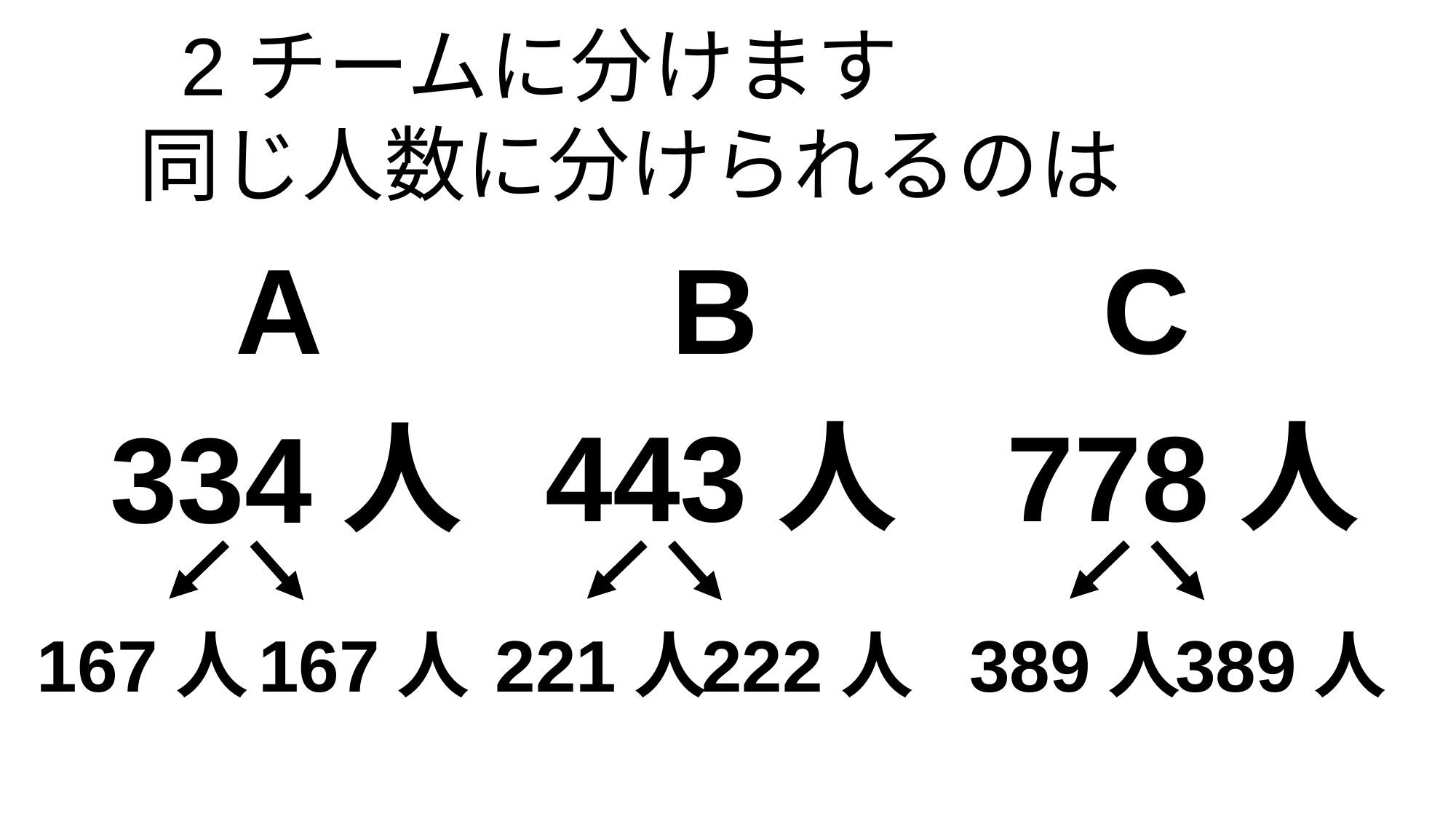

2チームに分けます
同じ人数に分けられるのは
A
B
C
778人
443人
334人
167人
222人
389人
389人
167人
221人